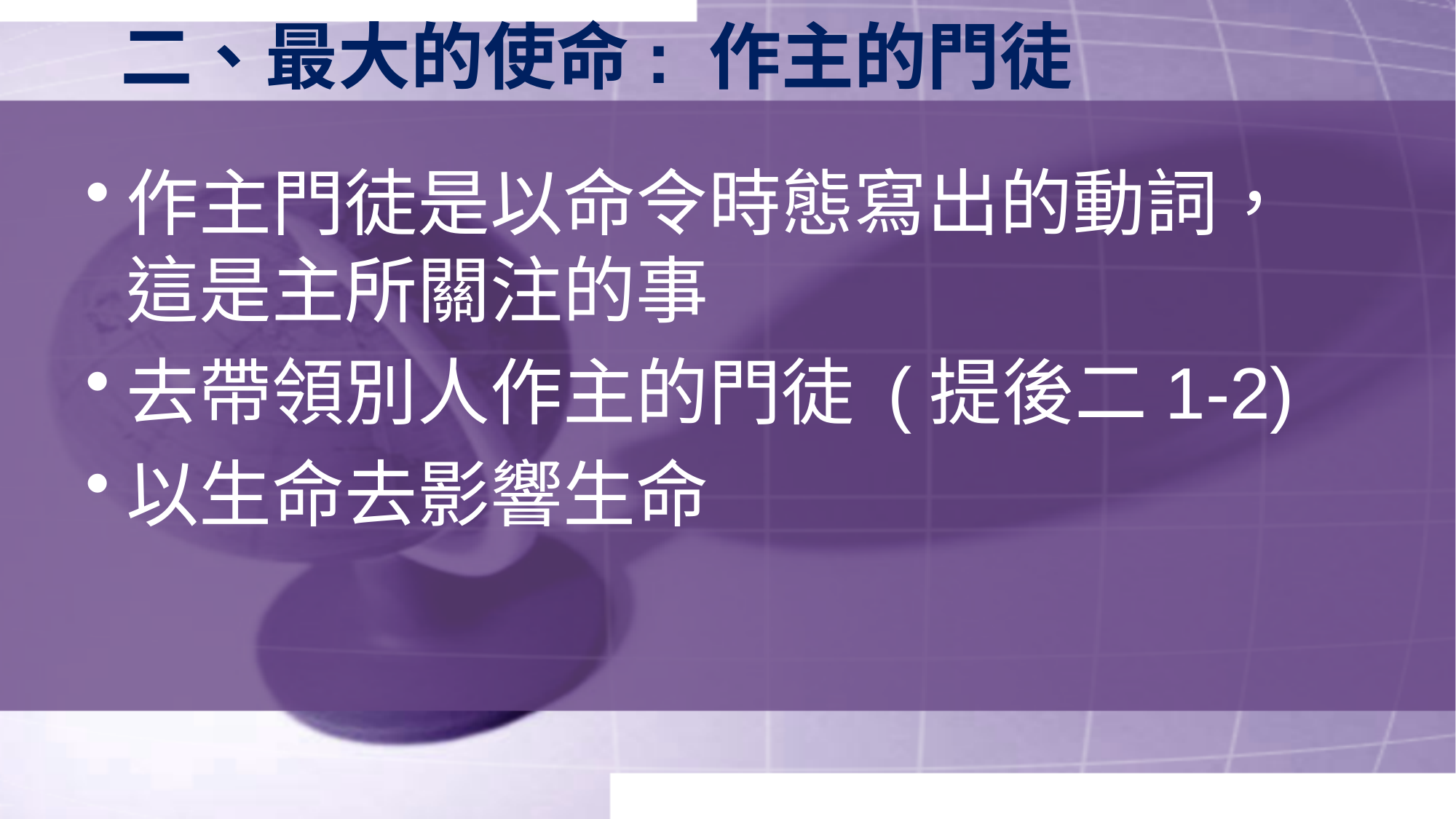

# 二、最大的使命: 作主的門徒
作主門徒是以命令時態寫出的動詞，這是主所關注的事
去帶領別人作主的門徒 (提後二1-2)
以生命去影響生命